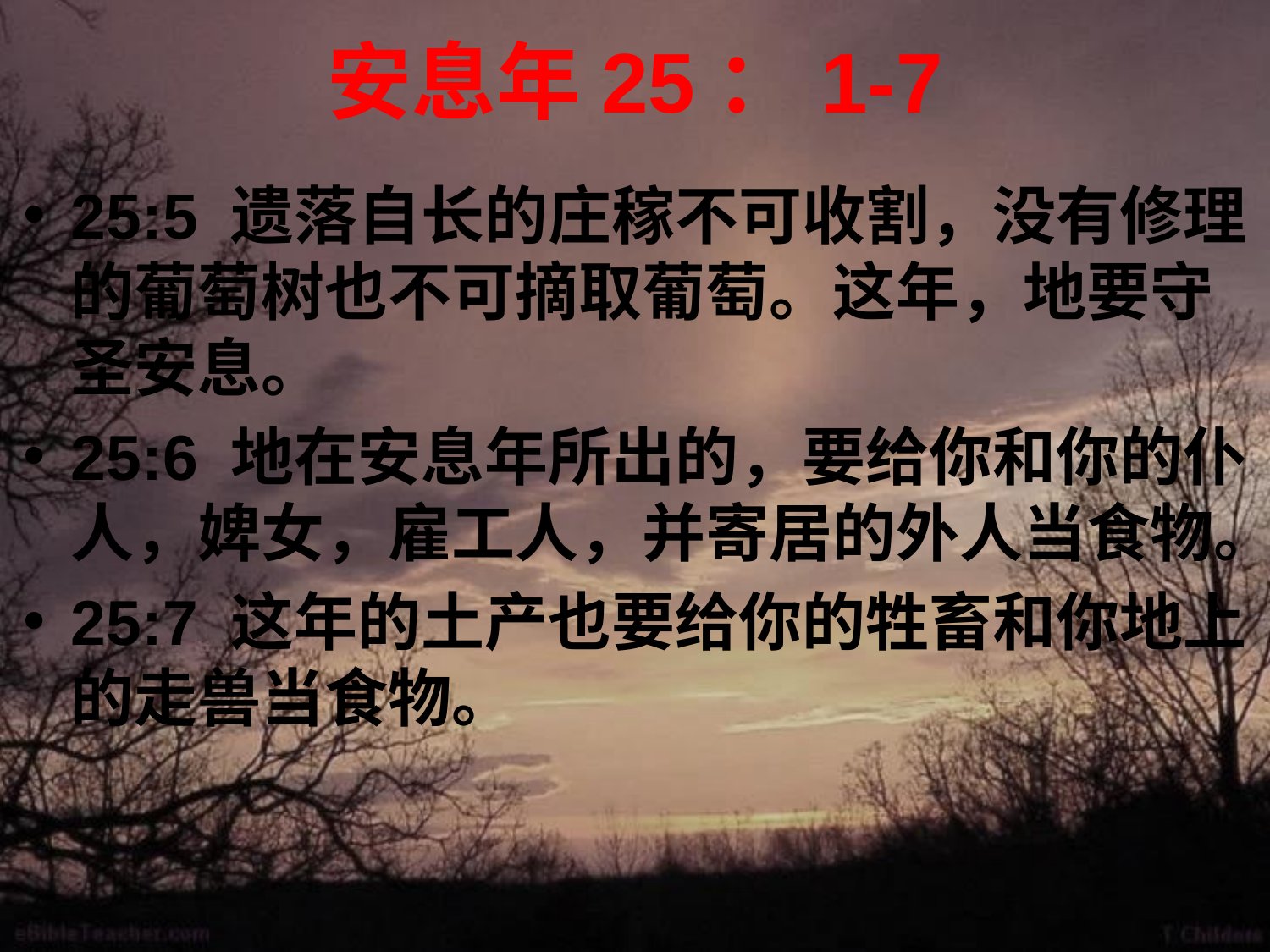

# 安息年25：1-7
25:5 遗落自长的庄稼不可收割，没有修理的葡萄树也不可摘取葡萄。这年，地要守圣安息。
25:6 地在安息年所出的，要给你和你的仆人，婢女，雇工人，并寄居的外人当食物。
25:7 这年的土产也要给你的牲畜和你地上的走兽当食物。